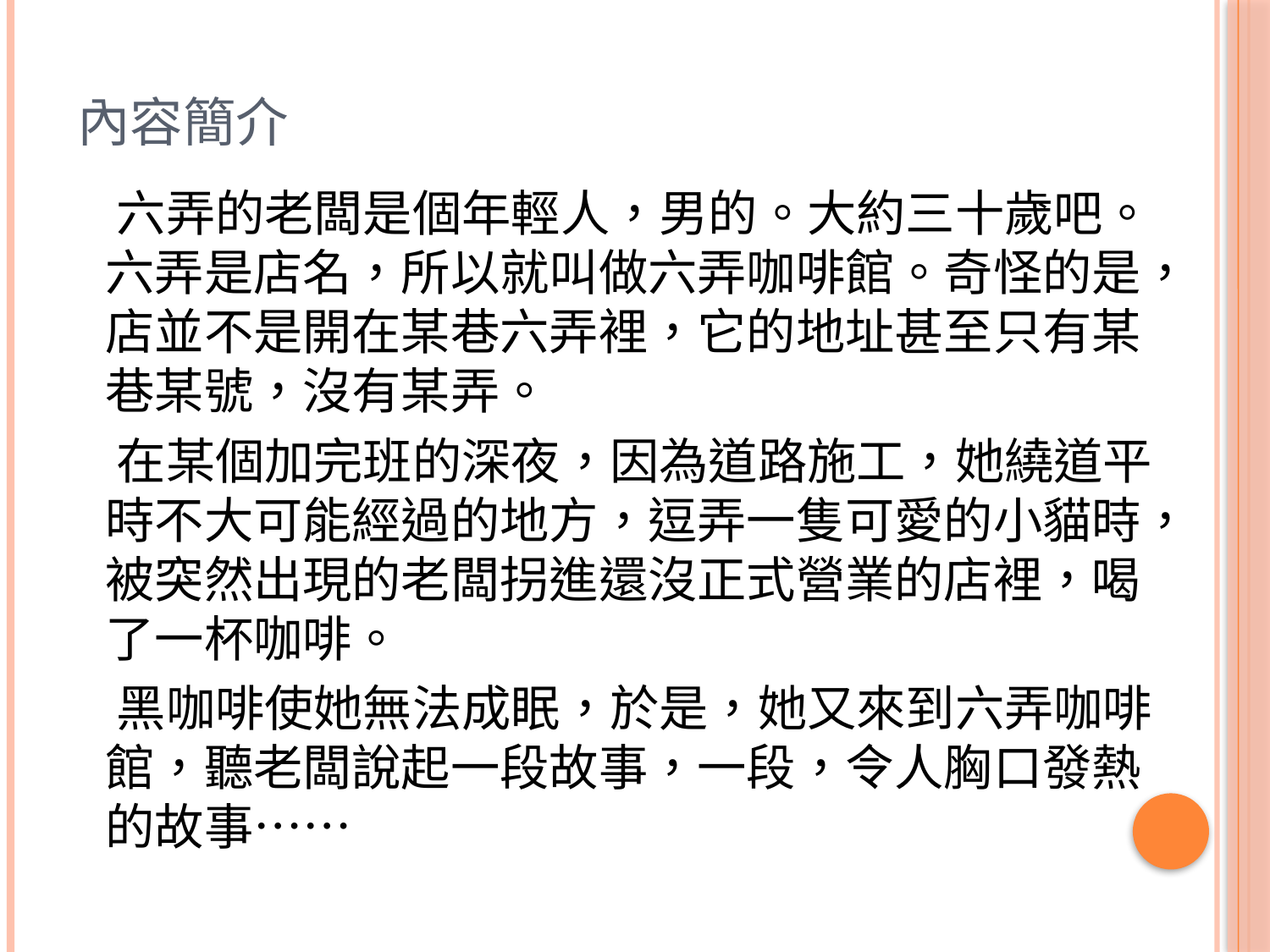

# 內容簡介
　六弄的老闆是個年輕人，男的。大約三十歲吧。六弄是店名，所以就叫做六弄咖啡館。奇怪的是，店並不是開在某巷六弄裡，它的地址甚至只有某巷某號，沒有某弄。
　在某個加完班的深夜，因為道路施工，她繞道平時不大可能經過的地方，逗弄一隻可愛的小貓時，被突然出現的老闆拐進還沒正式營業的店裡，喝了一杯咖啡。
　黑咖啡使她無法成眠，於是，她又來到六弄咖啡館，聽老闆說起一段故事，一段，令人胸口發熱的故事……